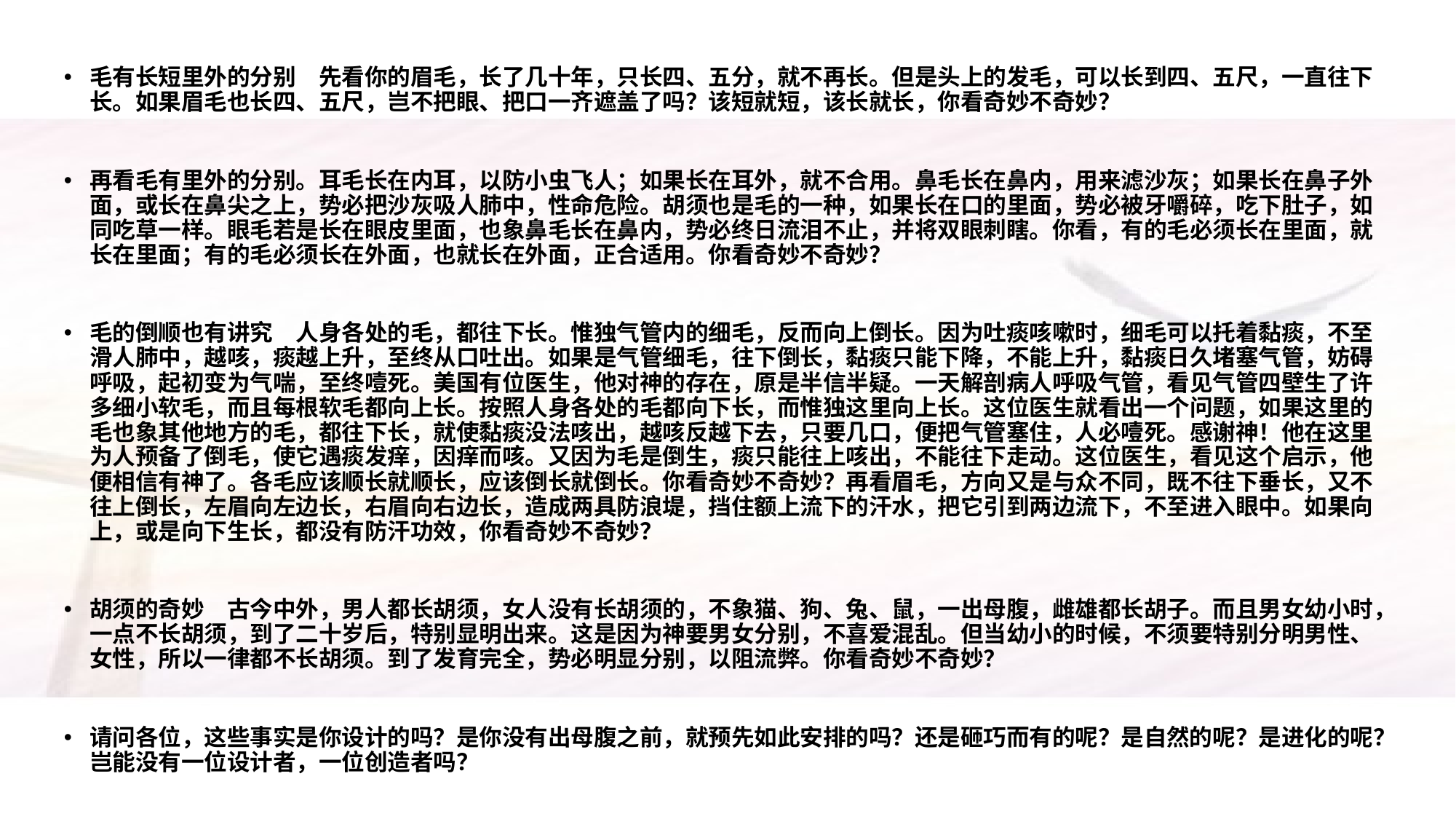

毛有长短里外的分别　先看你的眉毛，长了几十年，只长四、五分，就不再长。但是头上的发毛，可以长到四、五尺，一直往下长。如果眉毛也长四、五尺，岂不把眼、把口一齐遮盖了吗？该短就短，该长就长，你看奇妙不奇妙？

再看毛有里外的分别。耳毛长在内耳，以防小虫飞人；如果长在耳外，就不合用。鼻毛长在鼻内，用来滤沙灰；如果长在鼻子外面，或长在鼻尖之上，势必把沙灰吸人肺中，性命危险。胡须也是毛的一种，如果长在口的里面，势必被牙嚼碎，吃下肚子，如同吃草一样。眼毛若是长在眼皮里面，也象鼻毛长在鼻内，势必终日流泪不止，并将双眼刺瞎。你看，有的毛必须长在里面，就长在里面；有的毛必须长在外面，也就长在外面，正合适用。你看奇妙不奇妙？

毛的倒顺也有讲究　人身各处的毛，都往下长。惟独气管内的细毛，反而向上倒长。因为吐痰咳嗽时，细毛可以托着黏痰，不至滑人肺中，越咳，痰越上升，至终从口吐出。如果是气管细毛，往下倒长，黏痰只能下降，不能上升，黏痰日久堵塞气管，妨碍呼吸，起初变为气喘，至终噎死。美国有位医生，他对神的存在，原是半信半疑。一天解剖病人呼吸气管，看见气管四壁生了许多细小软毛，而且每根软毛都向上长。按照人身各处的毛都向下长，而惟独这里向上长。这位医生就看出一个问题，如果这里的毛也象其他地方的毛，都往下长，就使黏痰没法咳出，越咳反越下去，只要几口，便把气管塞住，人必噎死。感谢神！他在这里为人预备了倒毛，使它遇痰发痒，因痒而咳。又因为毛是倒生，痰只能往上咳出，不能往下走动。这位医生，看见这个启示，他便相信有神了。各毛应该顺长就顺长，应该倒长就倒长。你看奇妙不奇妙？再看眉毛，方向又是与众不同，既不往下垂长，又不往上倒长，左眉向左边长，右眉向右边长，造成两具防浪堤，挡住额上流下的汗水，把它引到两边流下，不至进入眼中。如果向上，或是向下生长，都没有防汗功效，你看奇妙不奇妙？

胡须的奇妙　古今中外，男人都长胡须，女人没有长胡须的，不象猫、狗、兔、鼠，一出母腹，雌雄都长胡子。而且男女幼小时，一点不长胡须，到了二十岁后，特别显明出来。这是因为神要男女分别，不喜爱混乱。但当幼小的时候，不须要特别分明男性、女性，所以一律都不长胡须。到了发育完全，势必明显分别，以阻流弊。你看奇妙不奇妙？

请问各位，这些事实是你设计的吗？是你没有出母腹之前，就预先如此安排的吗？还是砸巧而有的呢？是自然的呢？是进化的呢？岂能没有一位设计者，一位创造者吗？